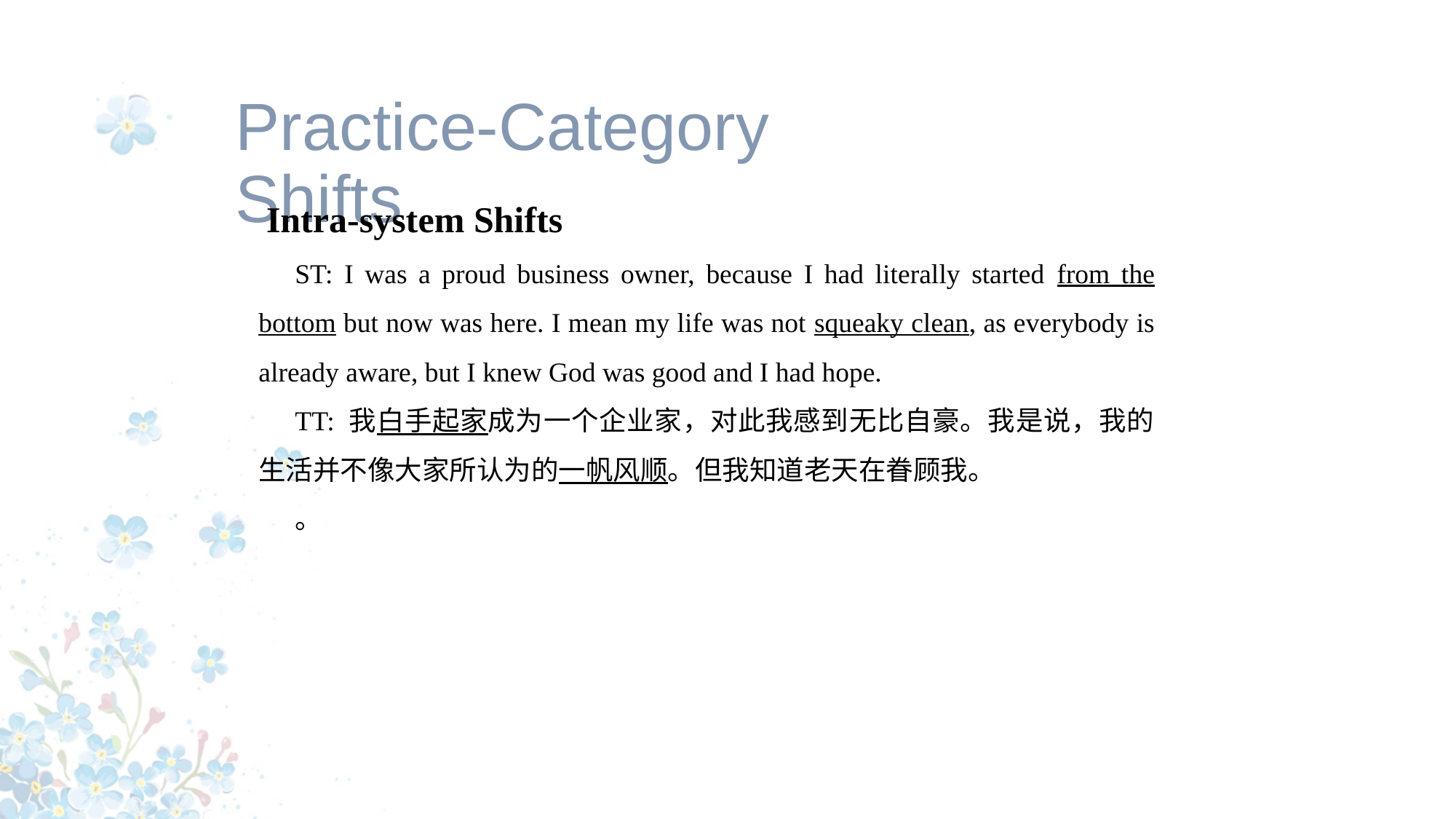

Practice-Category Shifts
 Intra-system Shifts
ST: I was a proud business owner, because I had literally started from the bottom but now was here. I mean my life was not squeaky clean, as everybody is already aware, but I knew God was good and I had hope.
TT: 我白手起家成为一个企业家，对此我感到无比自豪。我是说，我的生活并不像大家所认为的一帆风顺。但我知道老天在眷顾我。
。